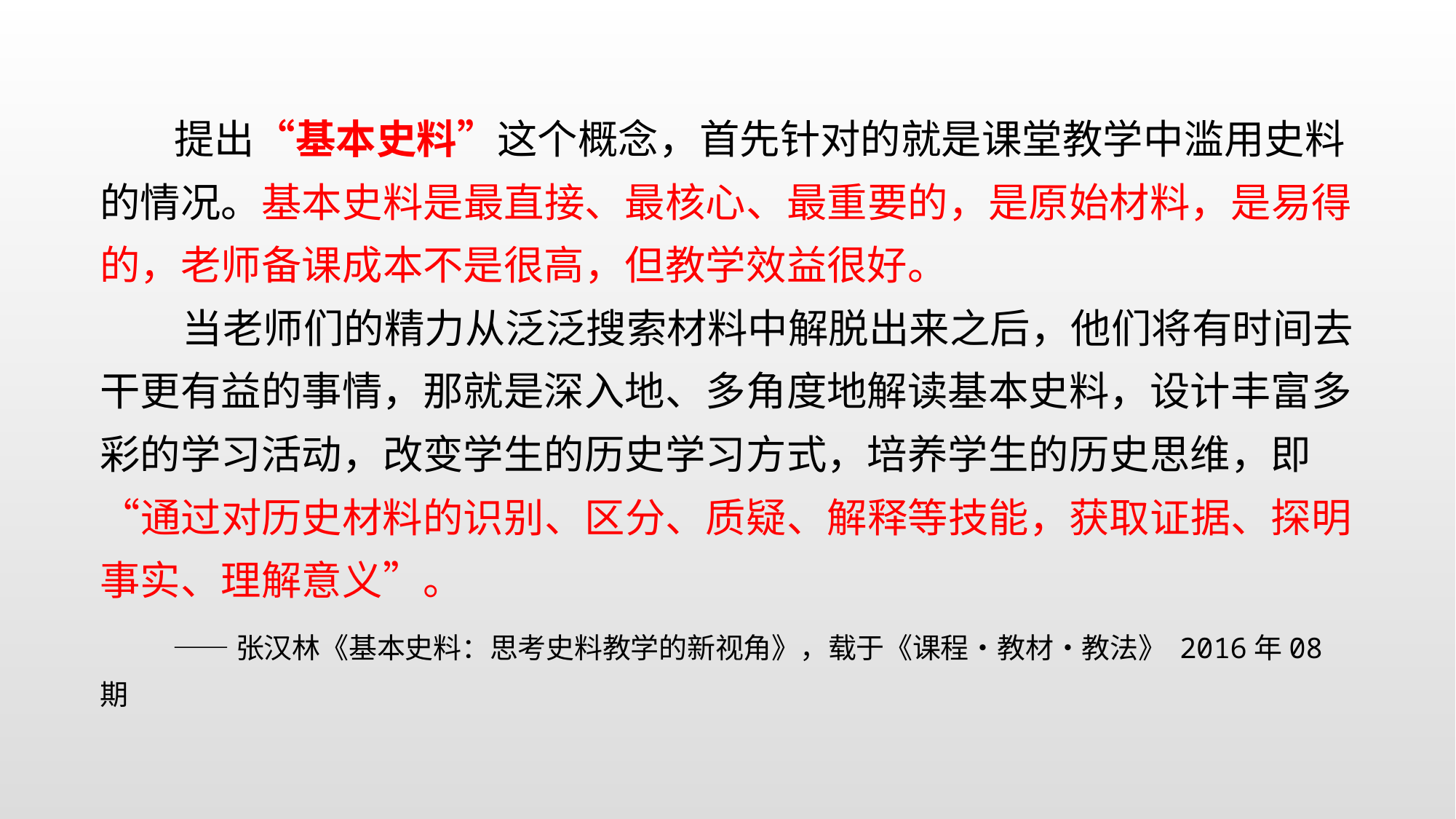

提出“基本史料”这个概念，首先针对的就是课堂教学中滥用史料的情况。基本史料是最直接、最核心、最重要的，是原始材料，是易得的，老师备课成本不是很高，但教学效益很好。
        当老师们的精力从泛泛搜索材料中解脱出来之后，他们将有时间去干更有益的事情，那就是深入地、多角度地解读基本史料，设计丰富多彩的学习活动，改变学生的历史学习方式，培养学生的历史思维，即“通过对历史材料的识别、区分、质疑、解释等技能，获取证据、探明事实、理解意义”。
        ——张汉林《基本史料：思考史料教学的新视角》，载于《课程•教材•教法》 2016年08期